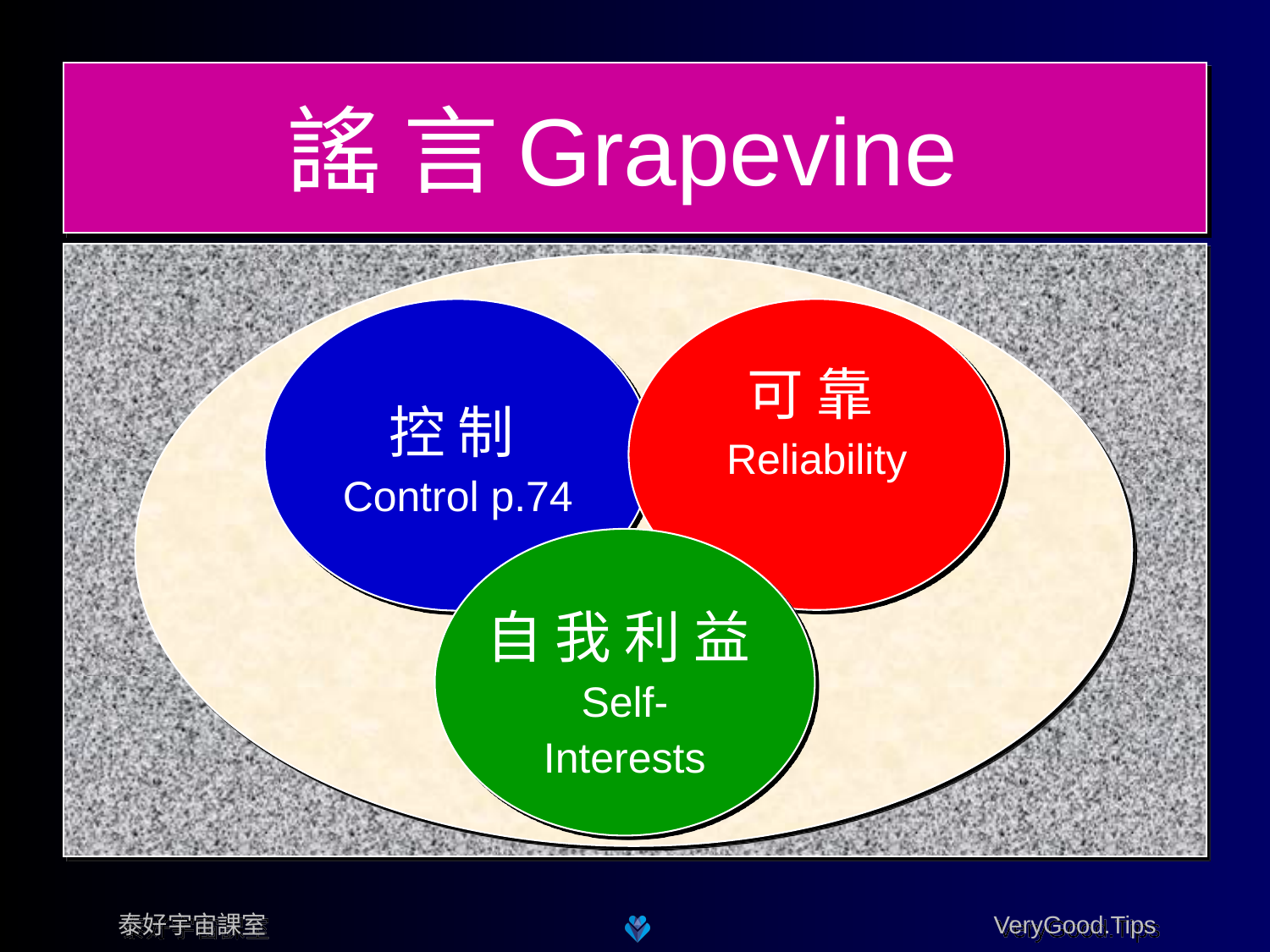

謠 言 Grapevine
謠 言

控 制
Control p.74
可 靠
Reliability

自 我 利 益
Self-
Interests